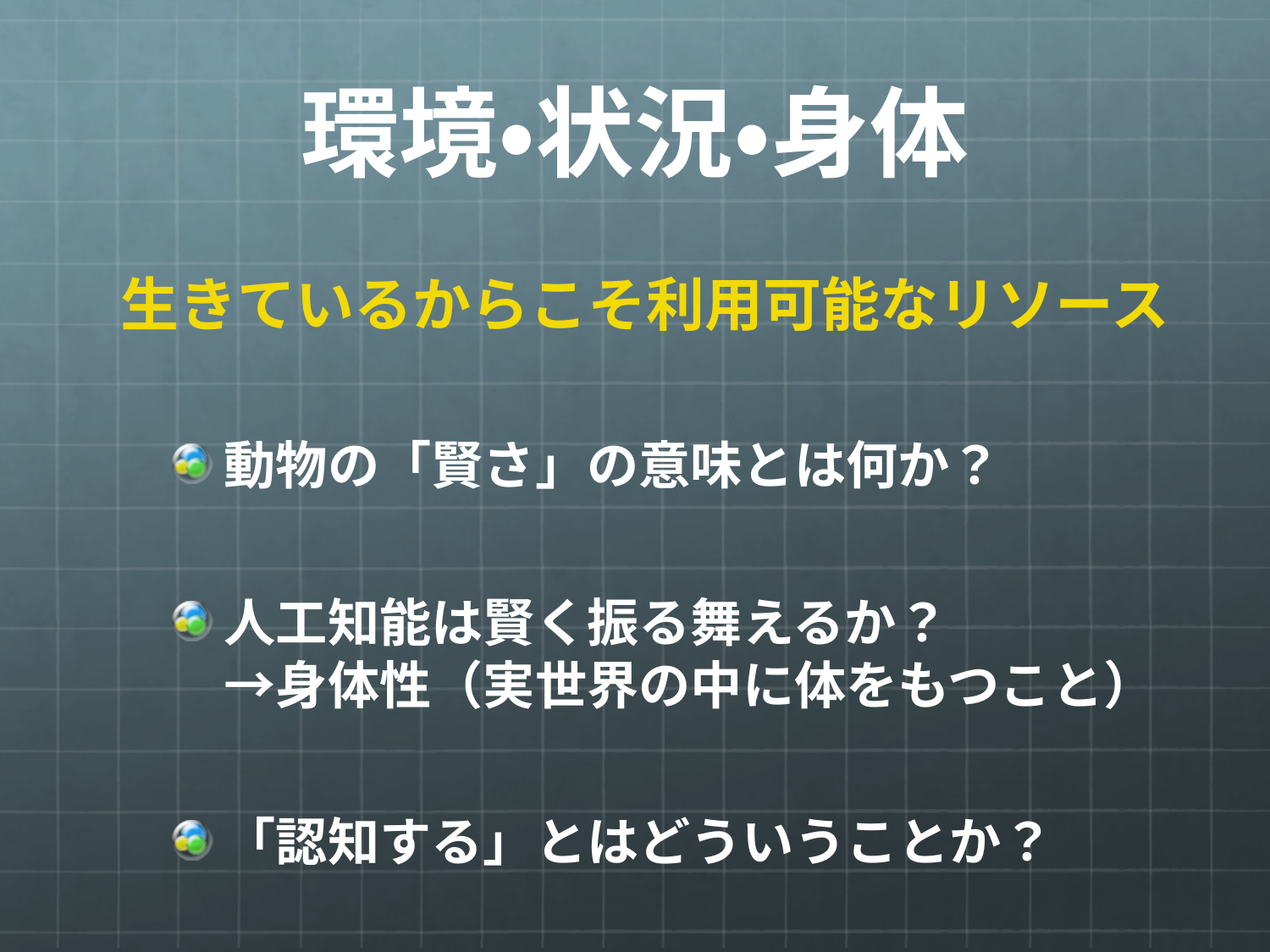

# 環境・状況・身体
生きているからこそ利用可能なリソース

動物の「賢さ」の意味とは何か？

人工知能は賢く振る舞えるか？
→身体性（実世界の中に体をもつこと）

「認知する」とはどういうことか？